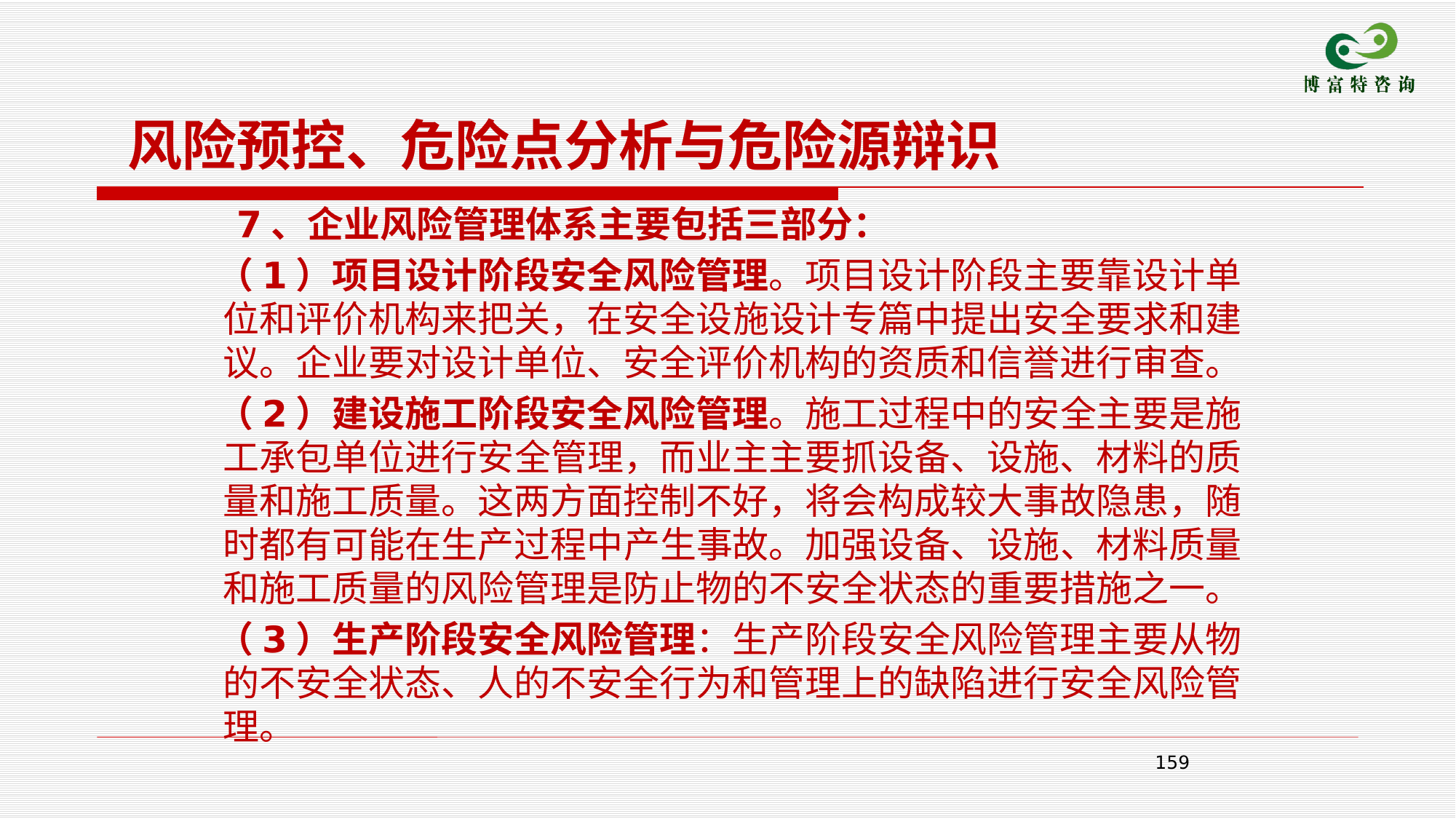

风险预控、危险点分析与危险源辩识
      7、企业风险管理体系主要包括三部分：
     （1）项目设计阶段安全风险管理。项目设计阶段主要靠设计单位和评价机构来把关，在安全设施设计专篇中提出安全要求和建议。企业要对设计单位、安全评价机构的资质和信誉进行审查。
     （2）建设施工阶段安全风险管理。施工过程中的安全主要是施工承包单位进行安全管理，而业主主要抓设备、设施、材料的质量和施工质量。这两方面控制不好，将会构成较大事故隐患，随时都有可能在生产过程中产生事故。加强设备、设施、材料质量和施工质量的风险管理是防止物的不安全状态的重要措施之一。
     （3）生产阶段安全风险管理：生产阶段安全风险管理主要从物的不安全状态、人的不安全行为和管理上的缺陷进行安全风险管理。

159